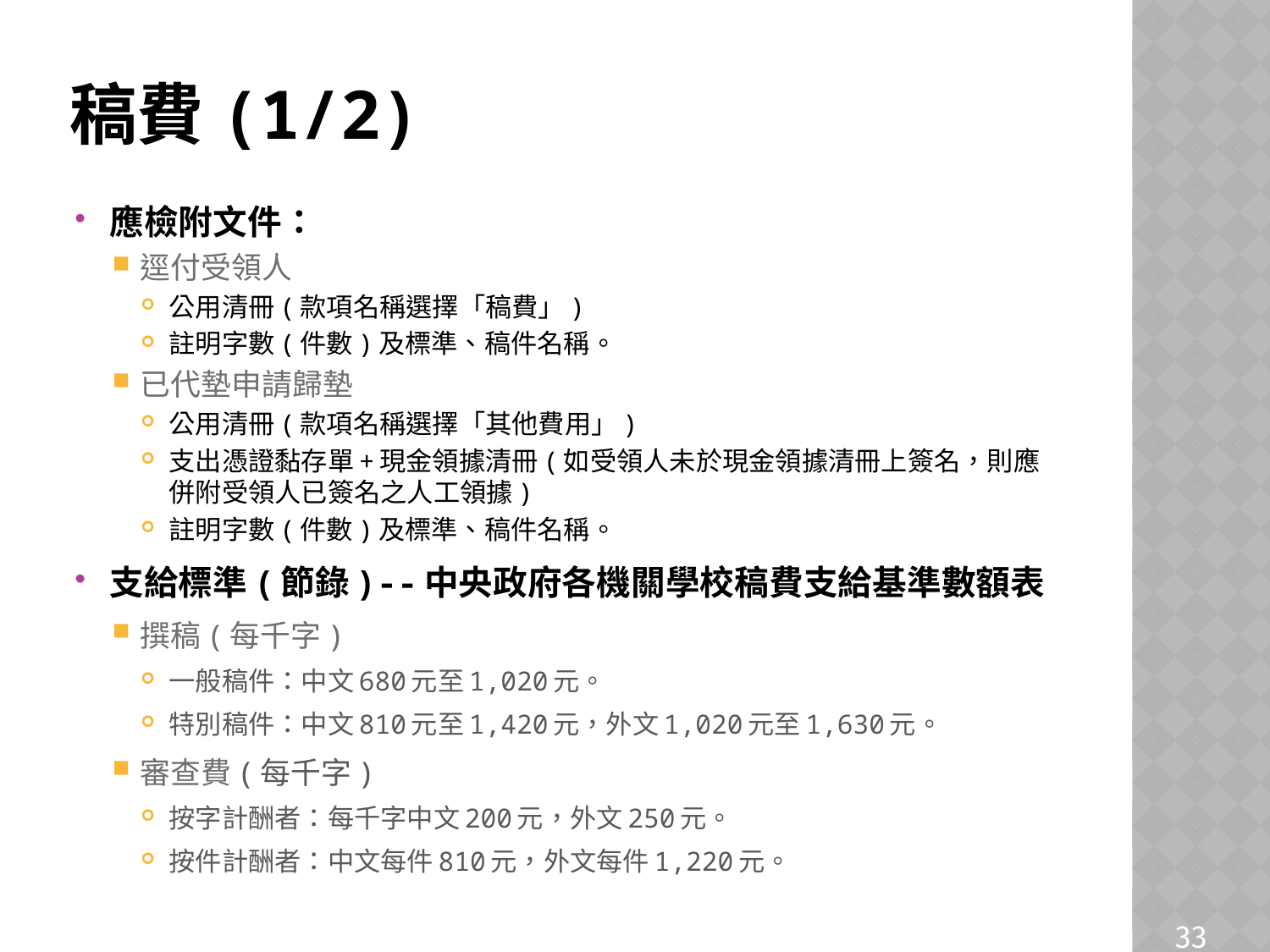

# 稿費(1/2)
應檢附文件：
逕付受領人
公用清冊(款項名稱選擇「稿費」)
註明字數(件數)及標準、稿件名稱。
已代墊申請歸墊
公用清冊(款項名稱選擇「其他費用」)
支出憑證黏存單+現金領據清冊(如受領人未於現金領據清冊上簽名，則應併附受領人已簽名之人工領據)
註明字數(件數)及標準、稿件名稱。
支給標準(節錄)--中央政府各機關學校稿費支給基準數額表
撰稿(每千字)
一般稿件：中文680元至1,020元。
特別稿件：中文810元至1,420元，外文1,020元至1,630元。
審查費(每千字)
按字計酬者：每千字中文200元，外文250元。
按件計酬者：中文每件810元，外文每件1,220元。
33